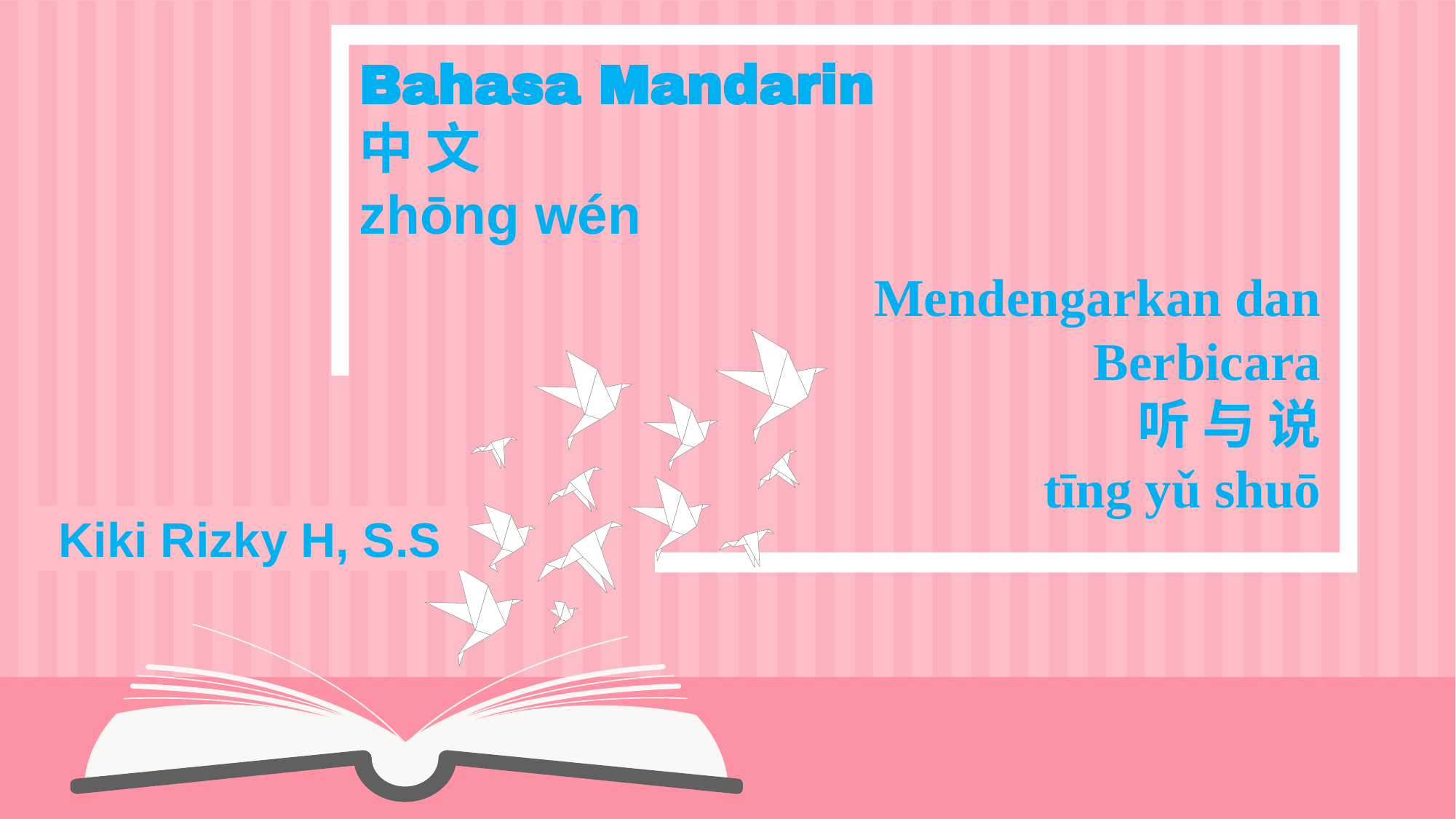

Bahasa Mandarin
中 文
zhōng wén
Mendengarkan dan Berbicara
听 与 说
tīng yǔ shuō

Kiki Rizky H, S.S